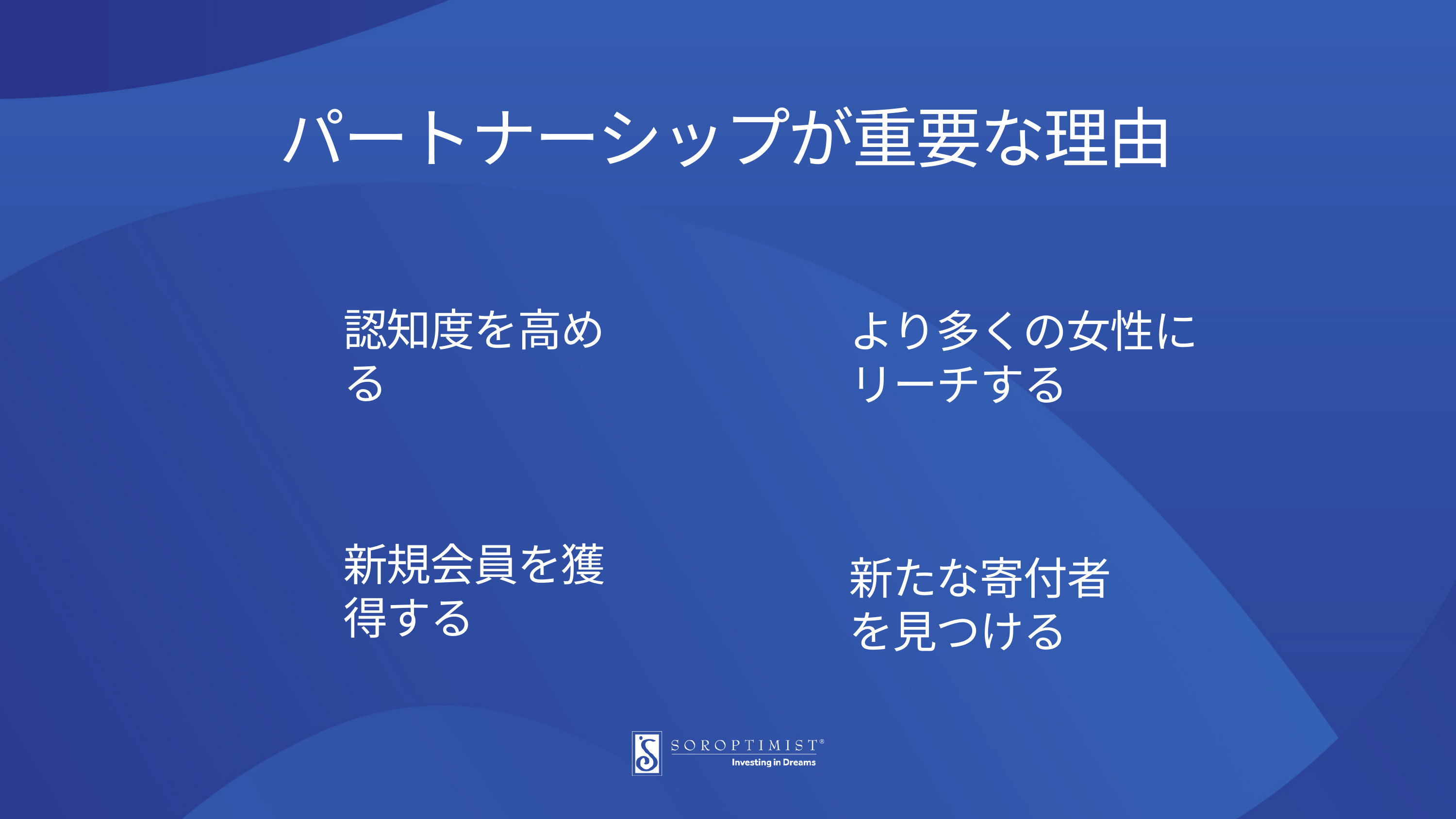

パートナーシップが重要な理由

認知度を高める
より多くの女性にリーチする

新規会員を獲得する

新たな寄付者を見つける